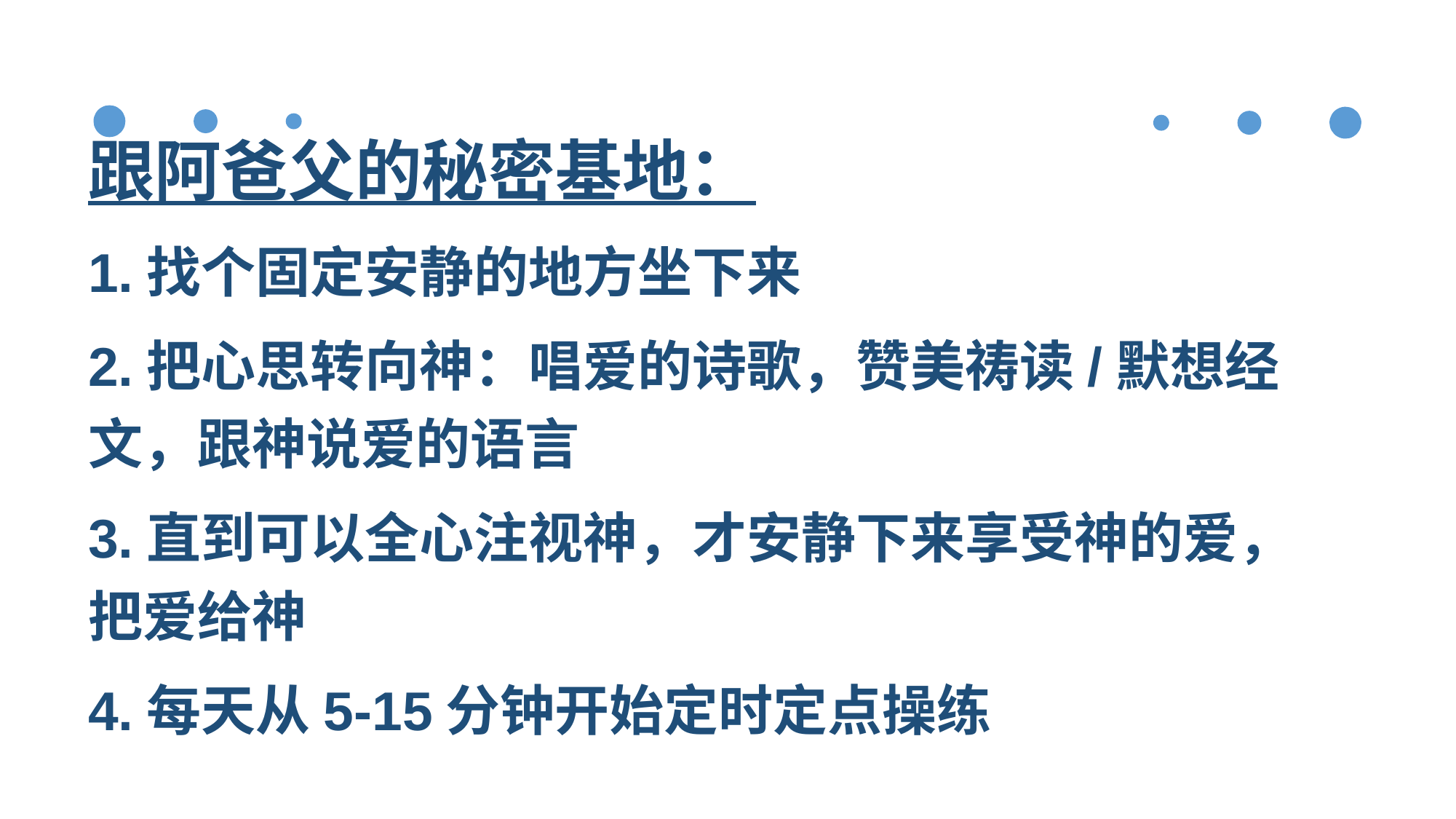

跟阿爸父的秘密基地：
1.找个固定安静的地方坐下来
2.把心思转向神：唱爱的诗歌，赞美祷读/默想经文，跟神说爱的语言
3.直到可以全心注视神，才安静下来享受神的爱，把爱给神
4.每天从5-15分钟开始定时定点操练